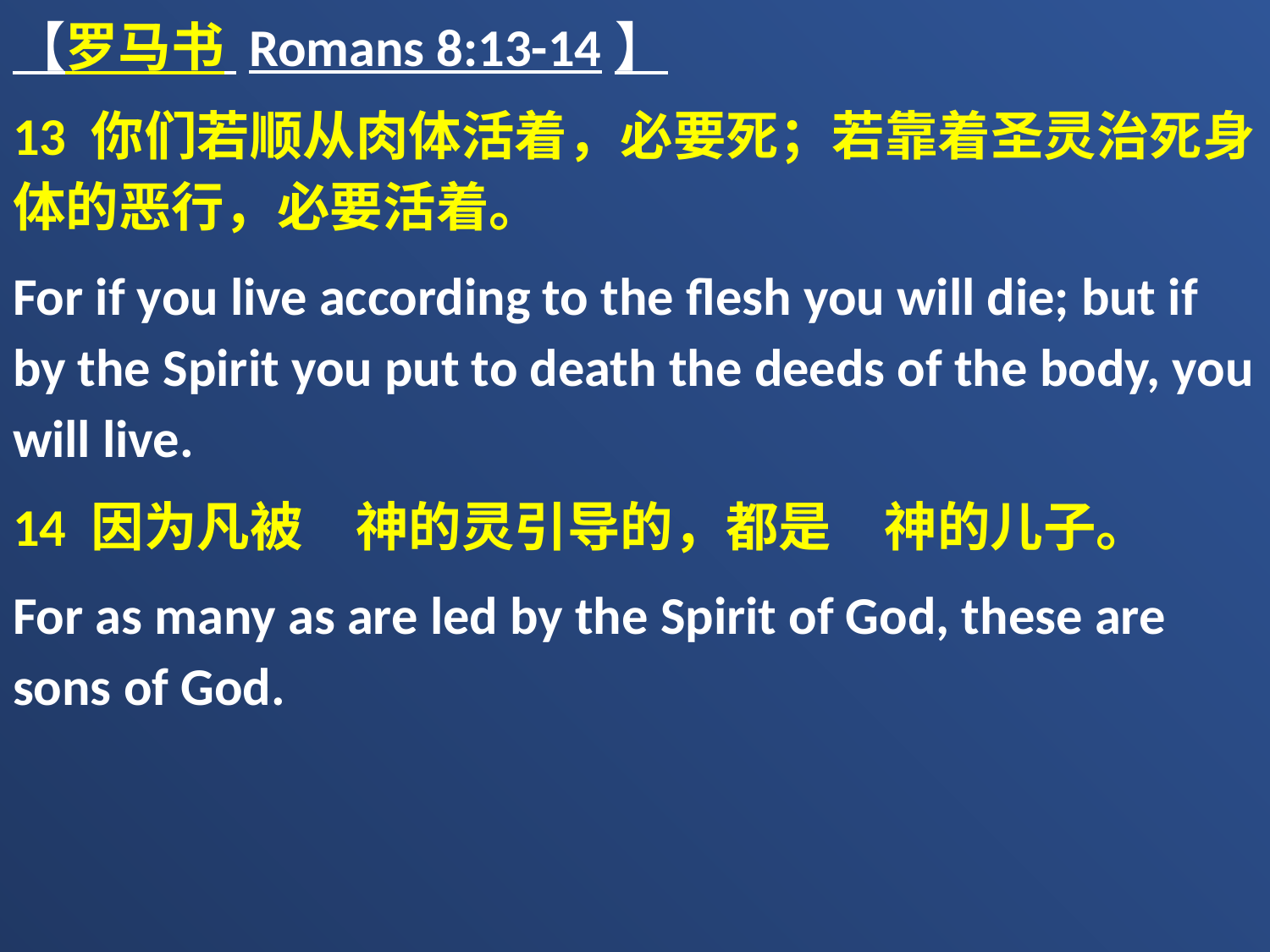

【罗马书 Romans 8:13-14】
13 你们若顺从肉体活着，必要死；若靠着圣灵治死身体的恶行，必要活着。
For if you live according to the flesh you will die; but if by the Spirit you put to death the deeds of the body, you will live.
14 因为凡被　神的灵引导的，都是　神的儿子。
For as many as are led by the Spirit of God, these are sons of God.